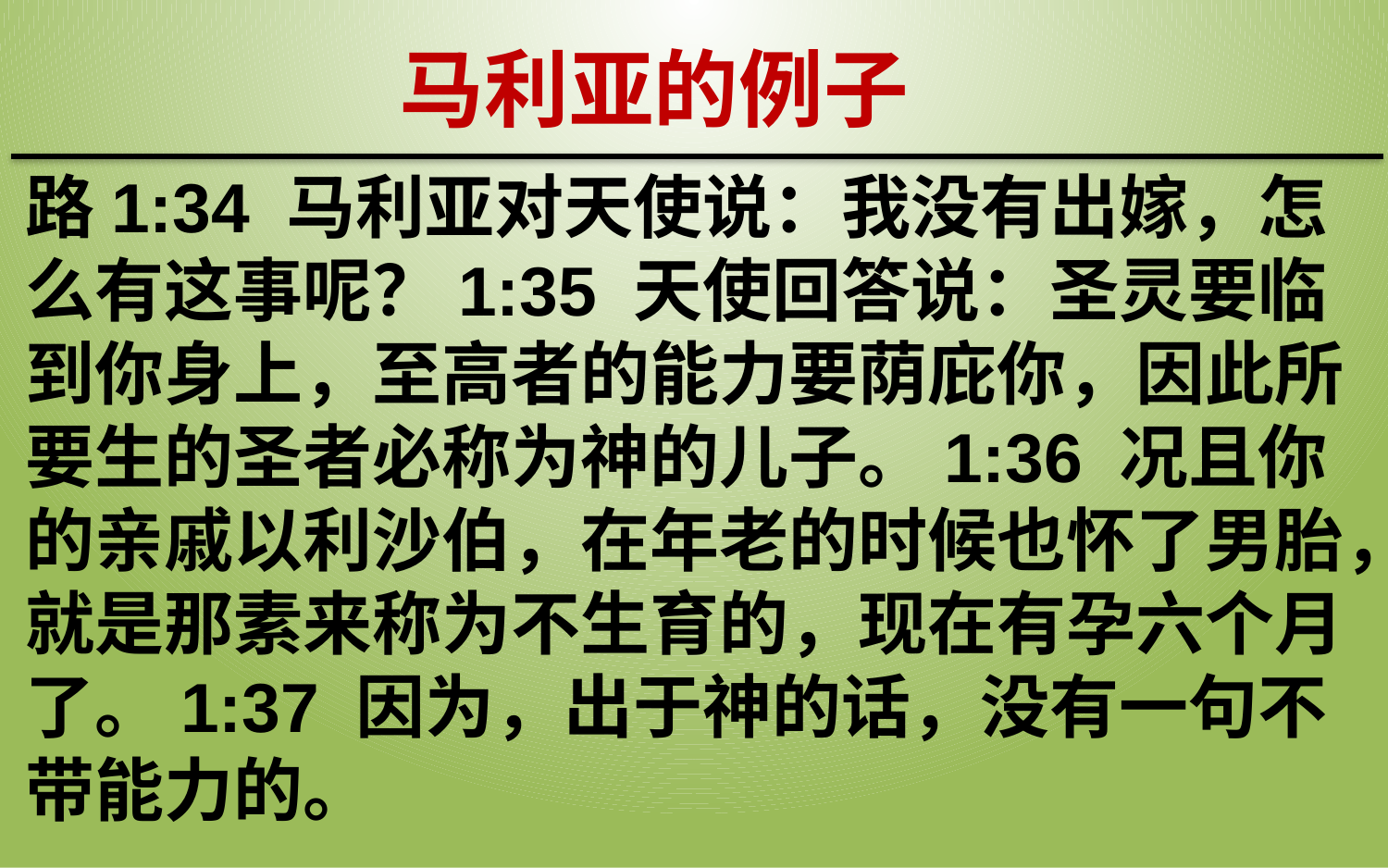

马利亚的例子
路1:34 马利亚对天使说：我没有出嫁，怎么有这事呢？1:35 天使回答说：圣灵要临到你身上，至高者的能力要荫庇你，因此所要生的圣者必称为神的儿子。1:36 况且你的亲戚以利沙伯，在年老的时候也怀了男胎，就是那素来称为不生育的，现在有孕六个月了。1:37 因为，出于神的话，没有一句不带能力的。